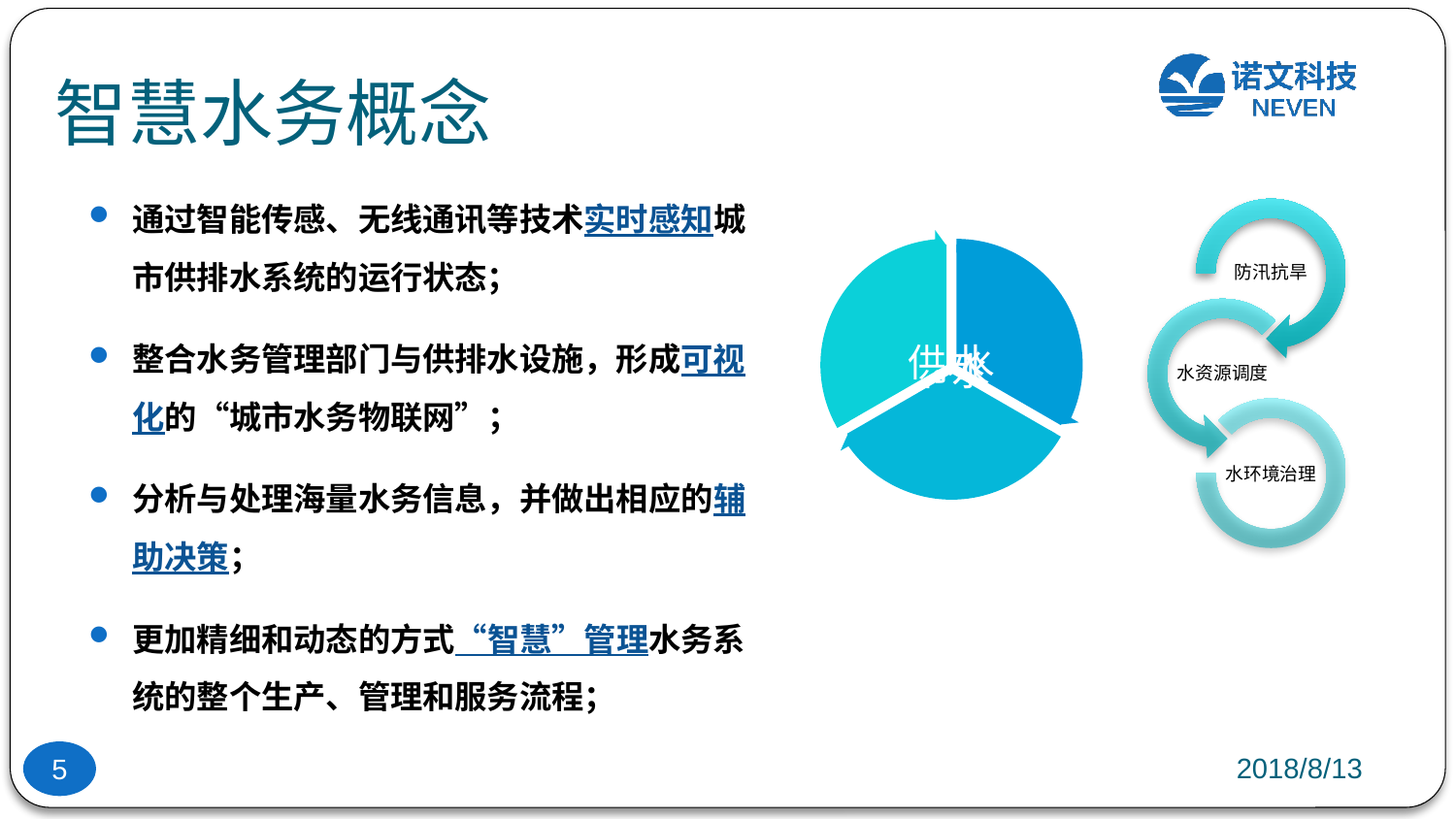

# 智慧水务概念
通过智能传感、无线通讯等技术实时感知城市供排水系统的运行状态；
整合水务管理部门与供排水设施，形成可视化的“城市水务物联网”；
分析与处理海量水务信息，并做出相应的辅助决策；
更加精细和动态的方式“智慧”管理水务系统的整个生产、管理和服务流程；
防汛抗旱
水资源调度
水环境治理
排水
节水
供水
2018/8/13
5